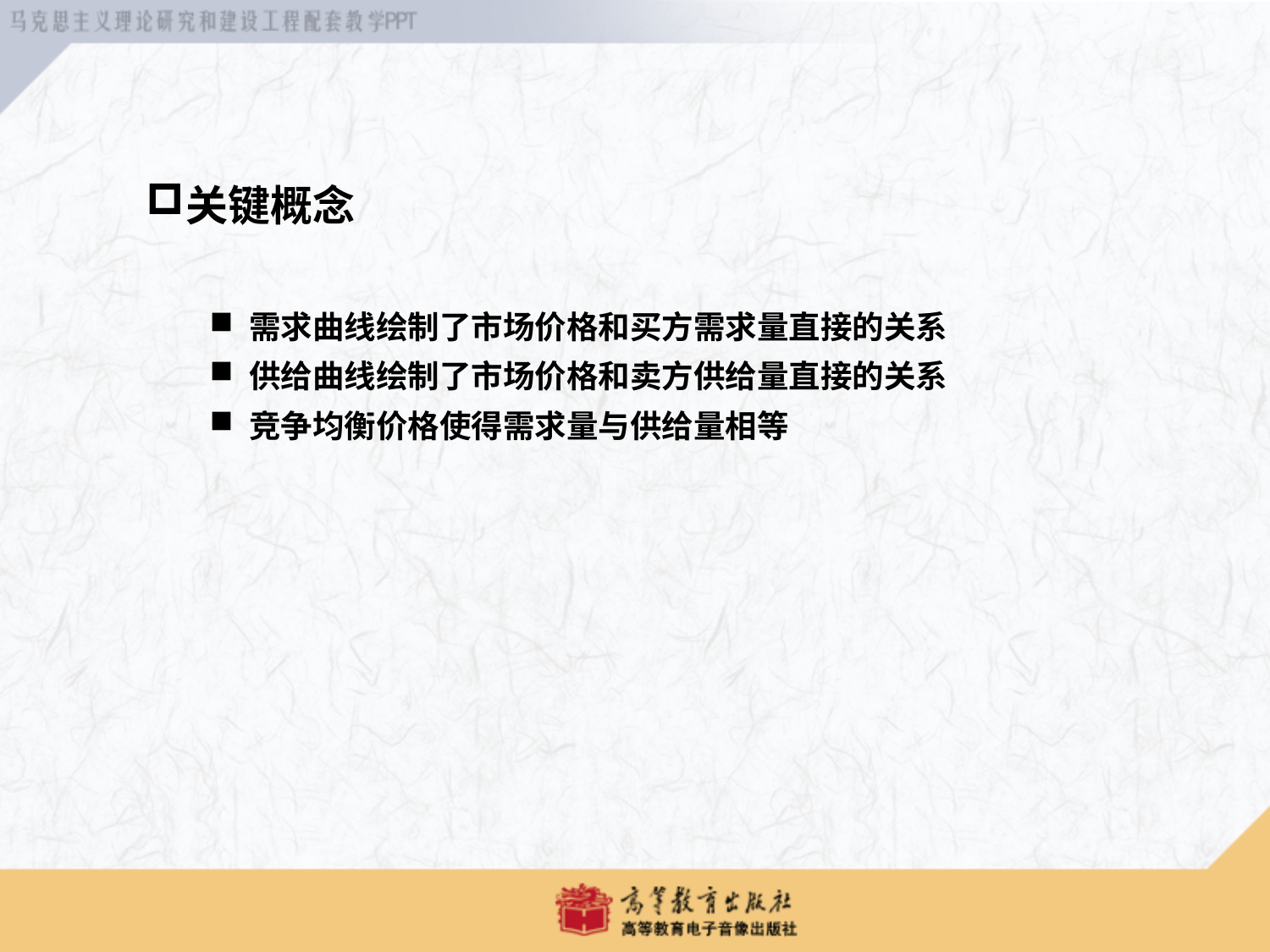

关键概念

需求曲线绘制了市场价格和买方需求量直接的关系
供给曲线绘制了市场价格和卖方供给量直接的关系
竞争均衡价格使得需求量与供给量相等